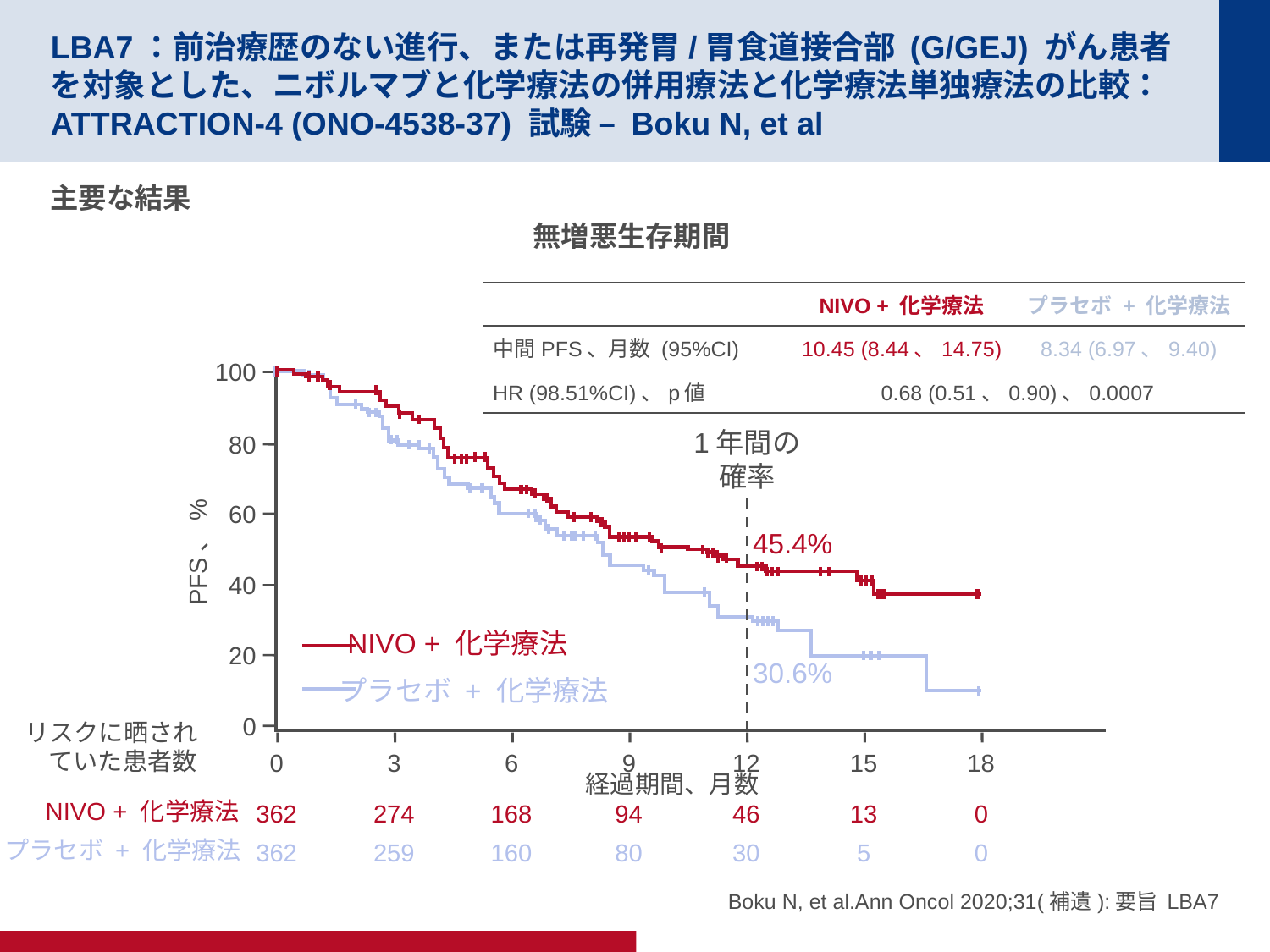

# LBA7：前治療歴のない進行、または再発胃/胃食道接合部 (G/GEJ) がん患者を対象とした、ニボルマブと化学療法の併用療法と化学療法単独療法の比較：ATTRACTION-4 (ONO-4538-37) 試験 – Boku N, et al
主要な結果
無増悪生存期間
|  | NIVO + 化学療法 | プラセボ + 化学療法 |
| --- | --- | --- |
| 中間PFS、月数 (95%CI) | 10.45 (8.44、14.75) | 8.34 (6.97、9.40) |
| HR (98.51%CI)、p値 | 0.68 (0.51、0.90)、0.0007 |  |
100

80

60

PFS、%
40

20

0

1年間の
確率
45.4%
NIVO + 化学療法
30.6%
プラセボ + 化学療法
リスクに晒されていた患者数

0
3
6
9
12
15
18
経過期間、月数
NIVO + 化学療法
362
274
168
94
46
13
0
プラセボ + 化学療法
362
259
160
80
30
5
0
Boku N, et al.Ann Oncol 2020;31(補遺):要旨 LBA7